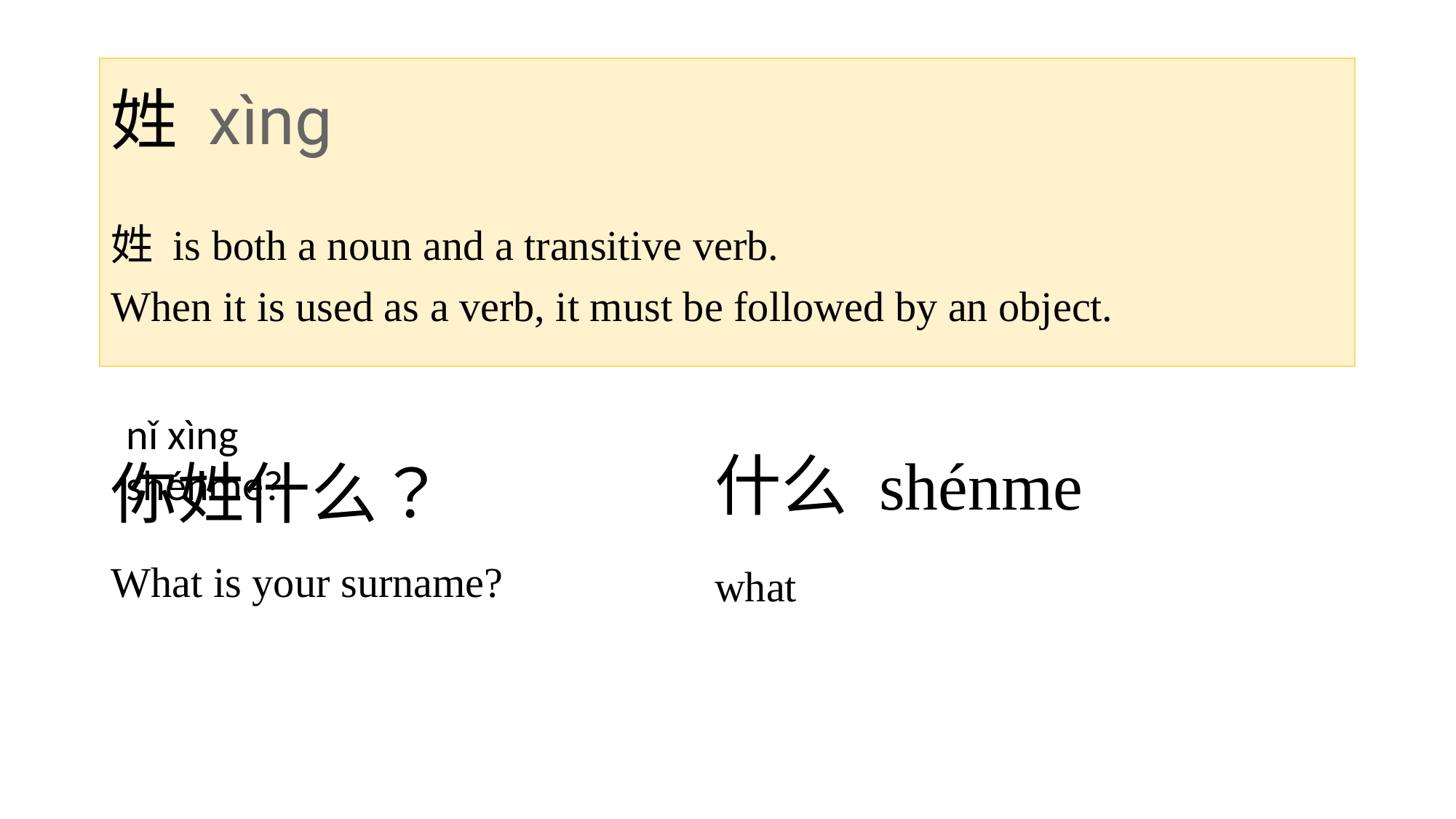

# 姓 xìng

姓 is both a noun and a transitive verb.
When it is used as a verb, it must be followed by an object.
nǐ xìng shénme?
什么 shénme
你姓什么？
What is your surname?
what